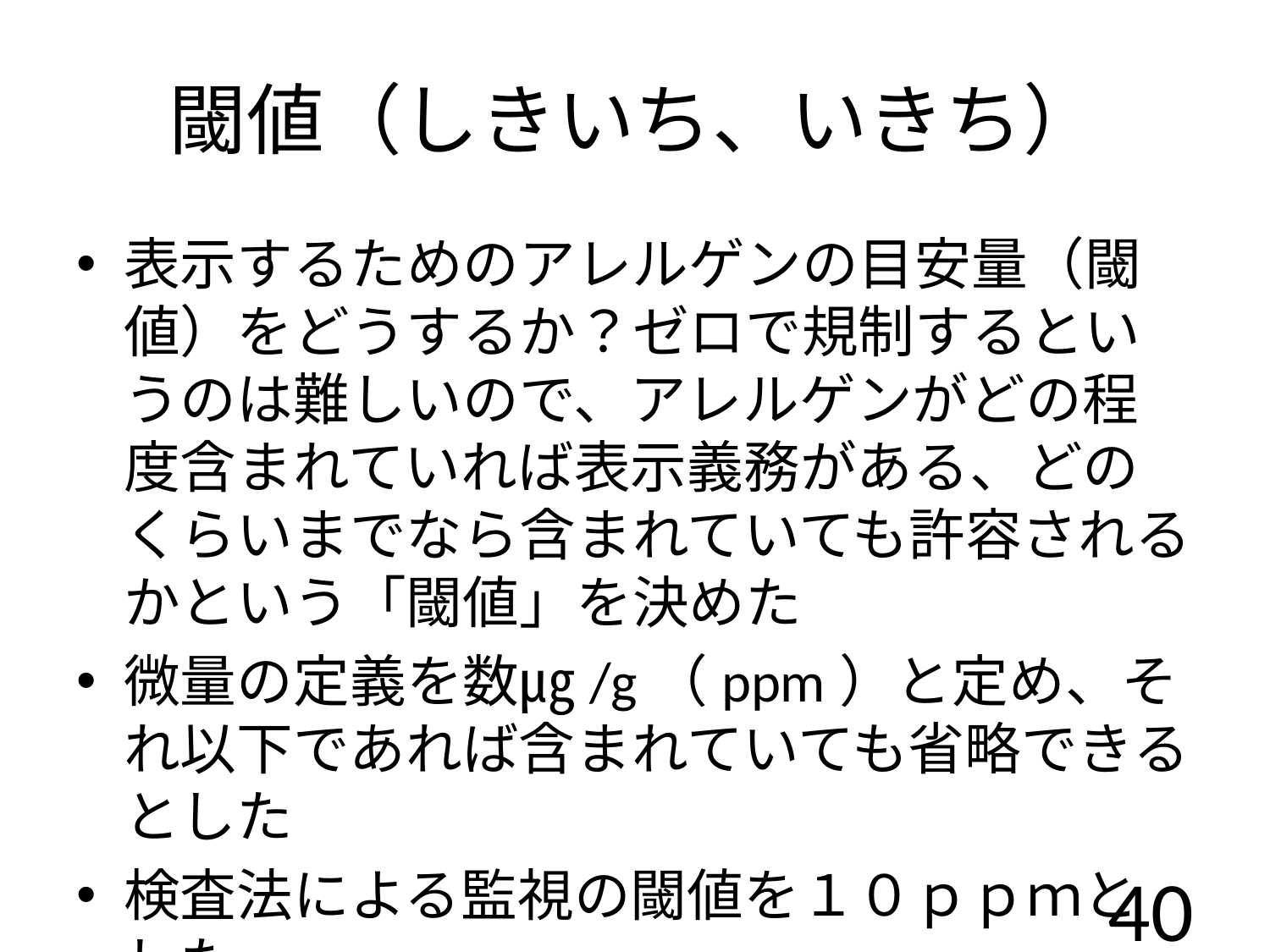

# 閾値（しきいち、いきち）
表示するためのアレルゲンの目安量（閾値）をどうするか？ゼロで規制するというのは難しいので、アレルゲンがどの程度含まれていれば表示義務がある、どのくらいまでなら含まれていても許容されるかという「閾値」を決めた
微量の定義を数㎍/g（ppm）と定め、それ以下であれば含まれていても省略できるとした
検査法による監視の閾値を１０ｐｐｍとした
40